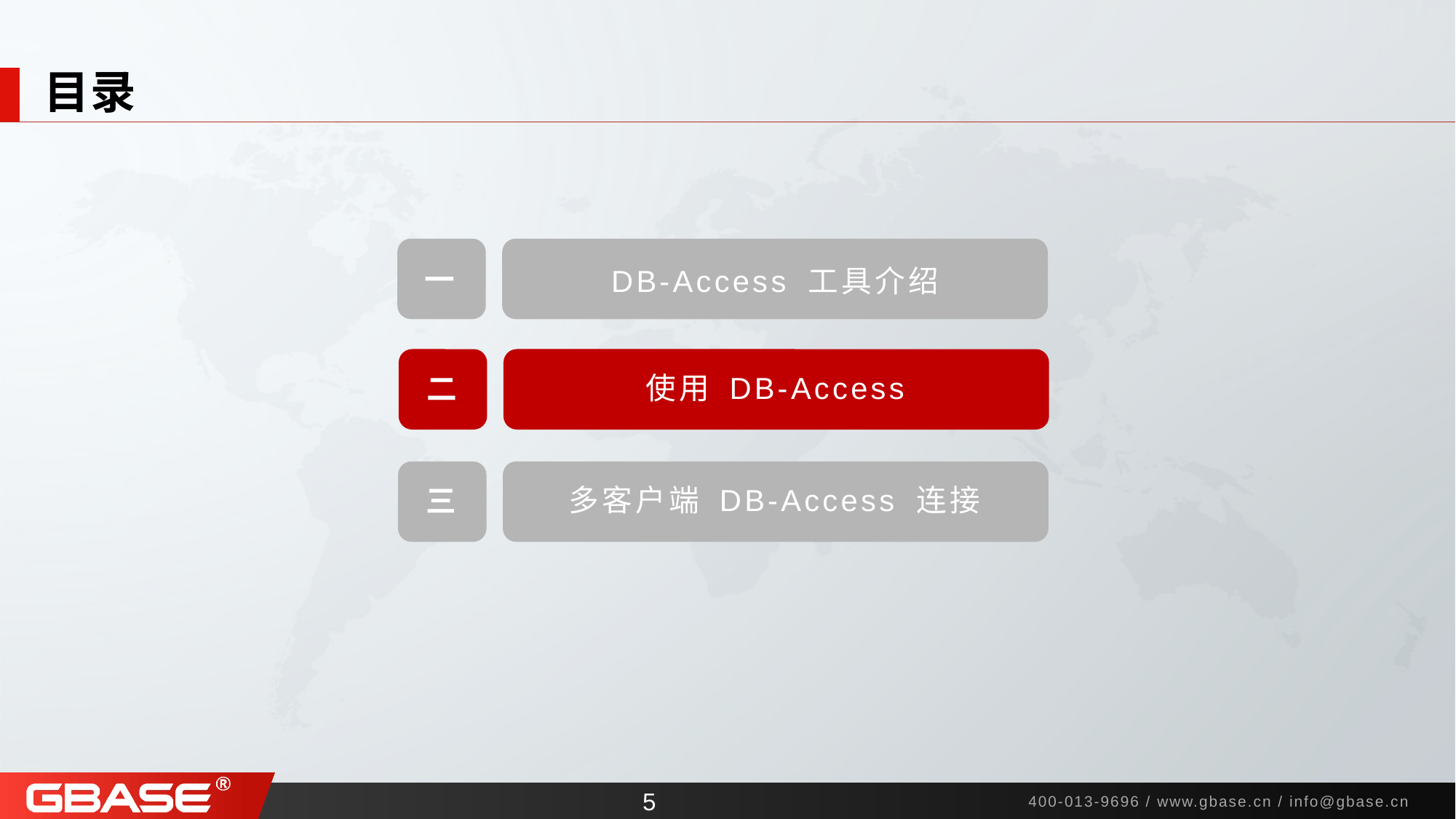

# 目录

一
DB-Access 工具介绍

使用 DB-Access
二

多客户端 DB-Access 连接
三